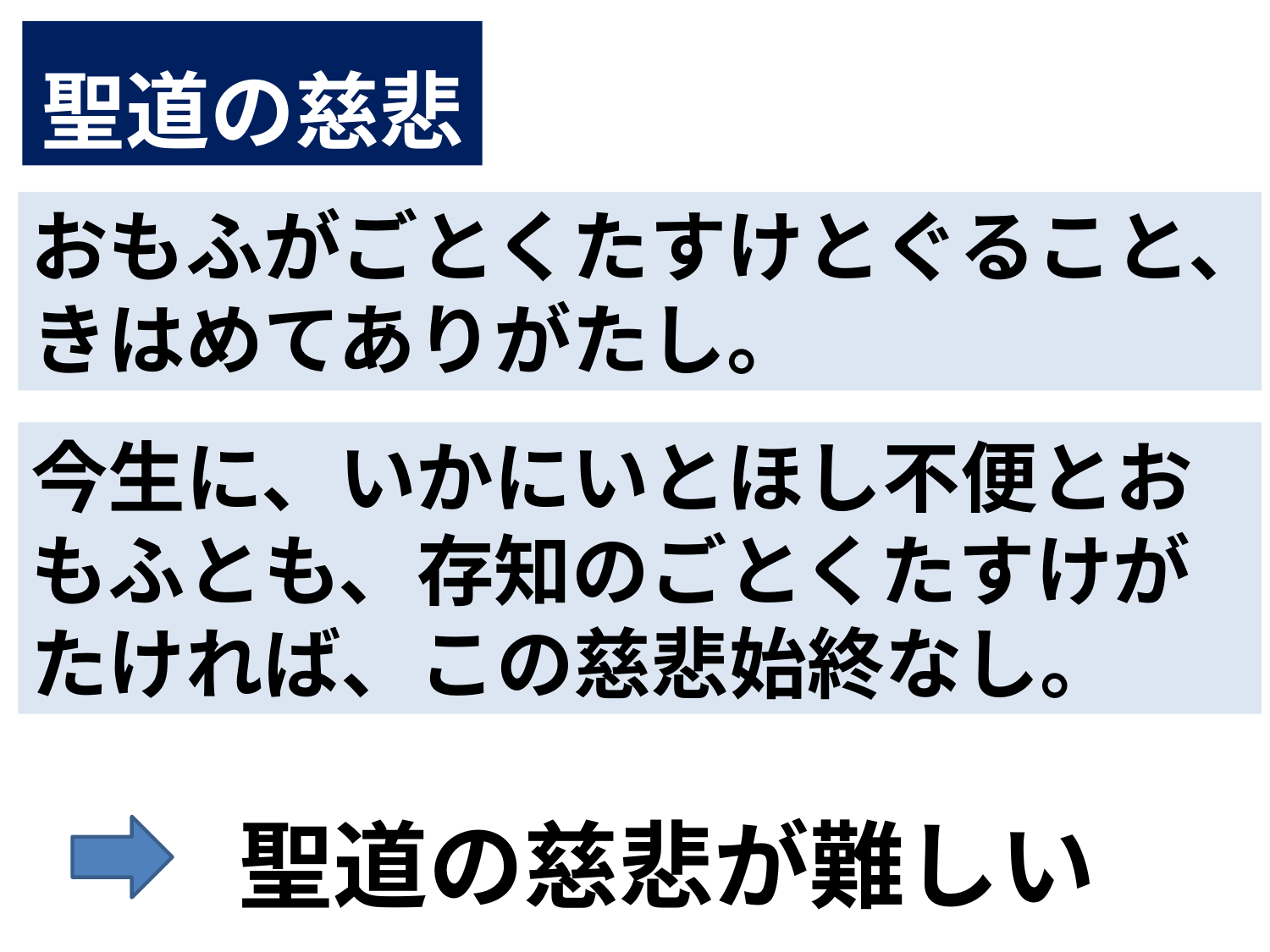

聖道の慈悲
おもふがごとくたすけとぐること、きはめてありがたし。
今生に、いかにいとほし不便とおもふとも、存知のごとくたすけがたければ、この慈悲始終なし。
聖道の慈悲が難しい